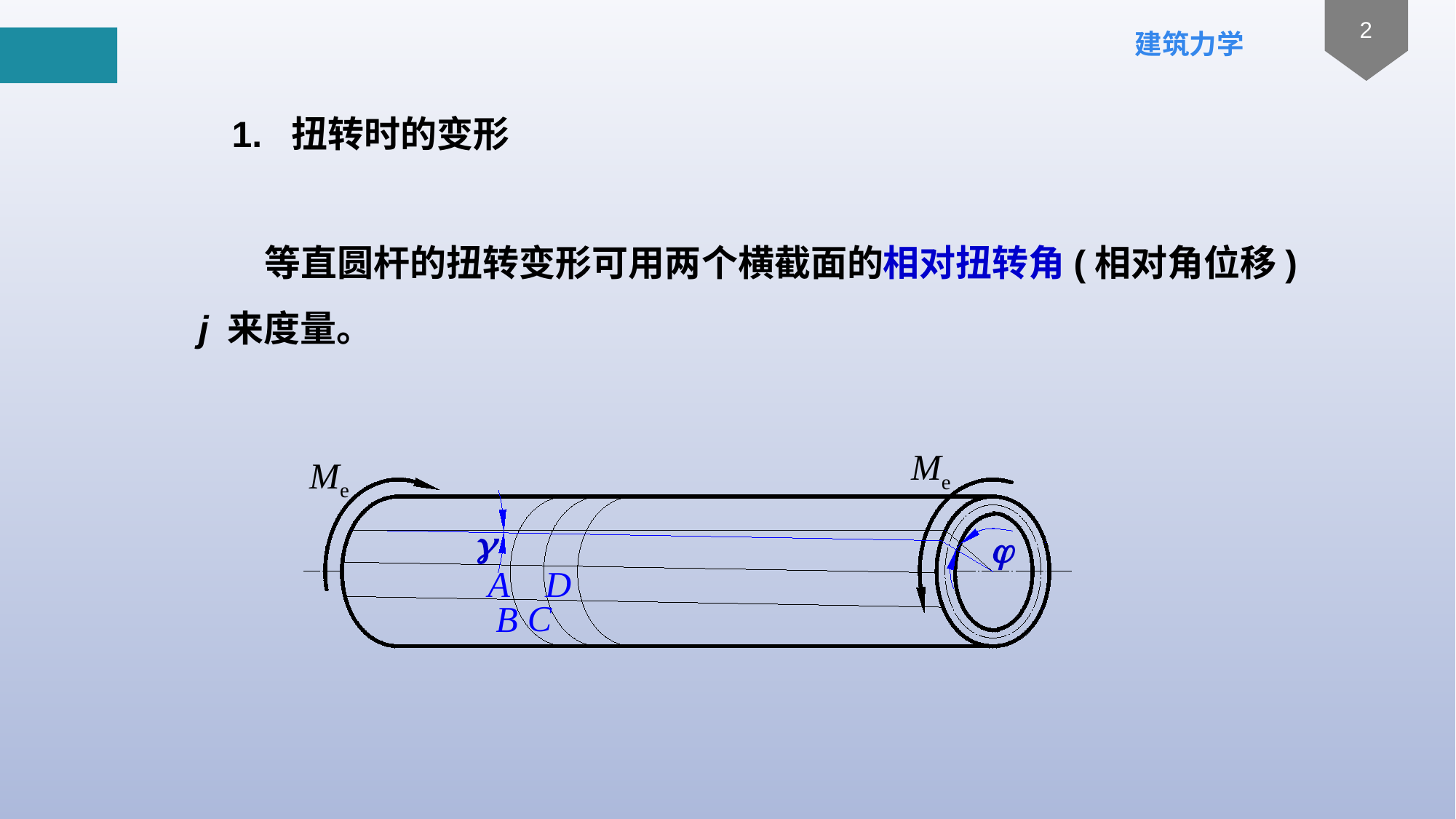

1.  扭转时的变形
       等直圆杆的扭转变形可用两个横截面的相对扭转角(相对角位移) j 来度量。
Me
Me

γ

ϕ

A

D

C
B